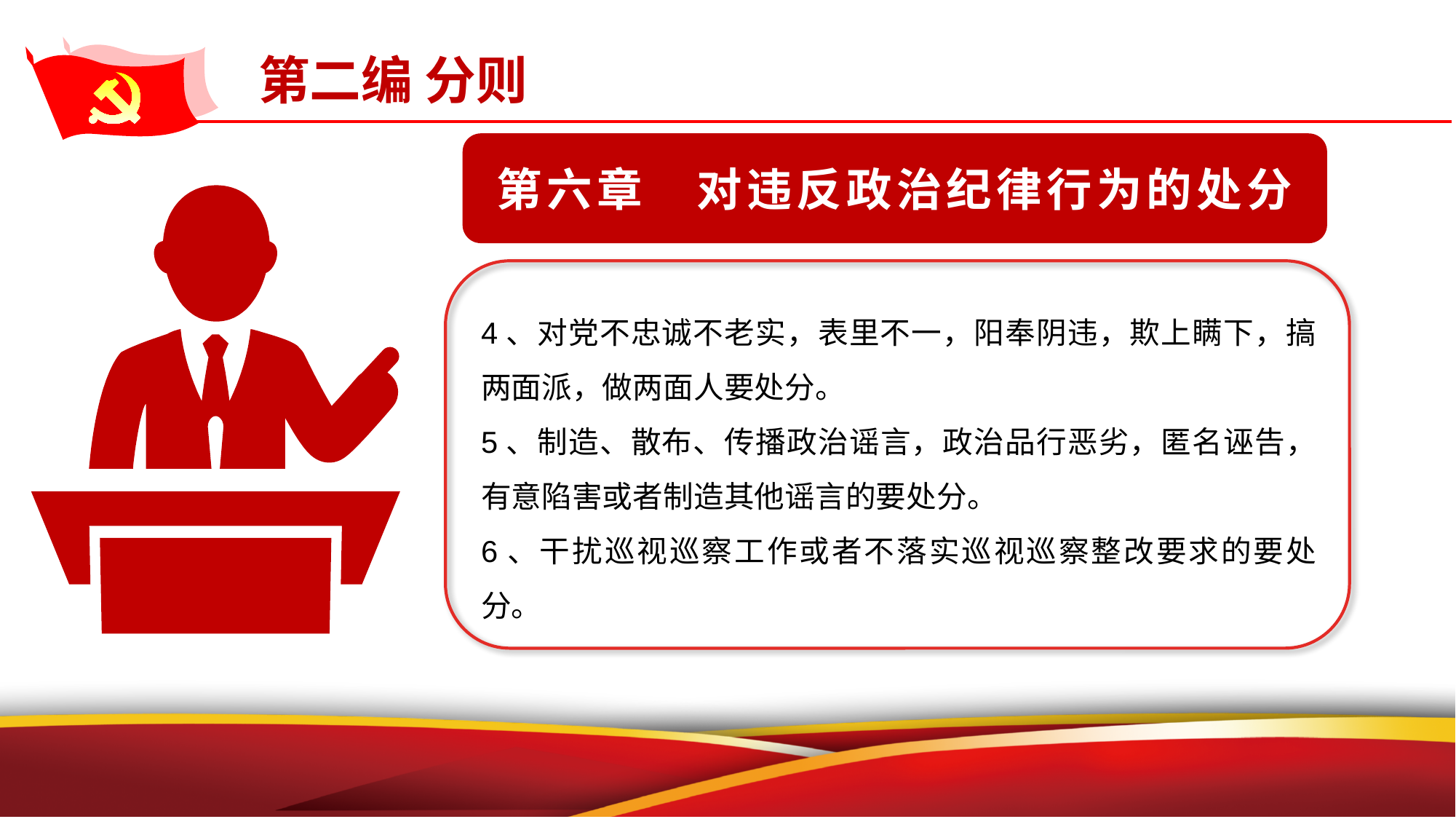

第二编 分则
第六章　对违反政治纪律行为的处分

4、对党不忠诚不老实，表里不一，阳奉阴违，欺上瞒下，搞两面派，做两面人要处分。
5、制造、散布、传播政治谣言，政治品行恶劣，匿名诬告，有意陷害或者制造其他谣言的要处分。
6、干扰巡视巡察工作或者不落实巡视巡察整改要求的要处分。